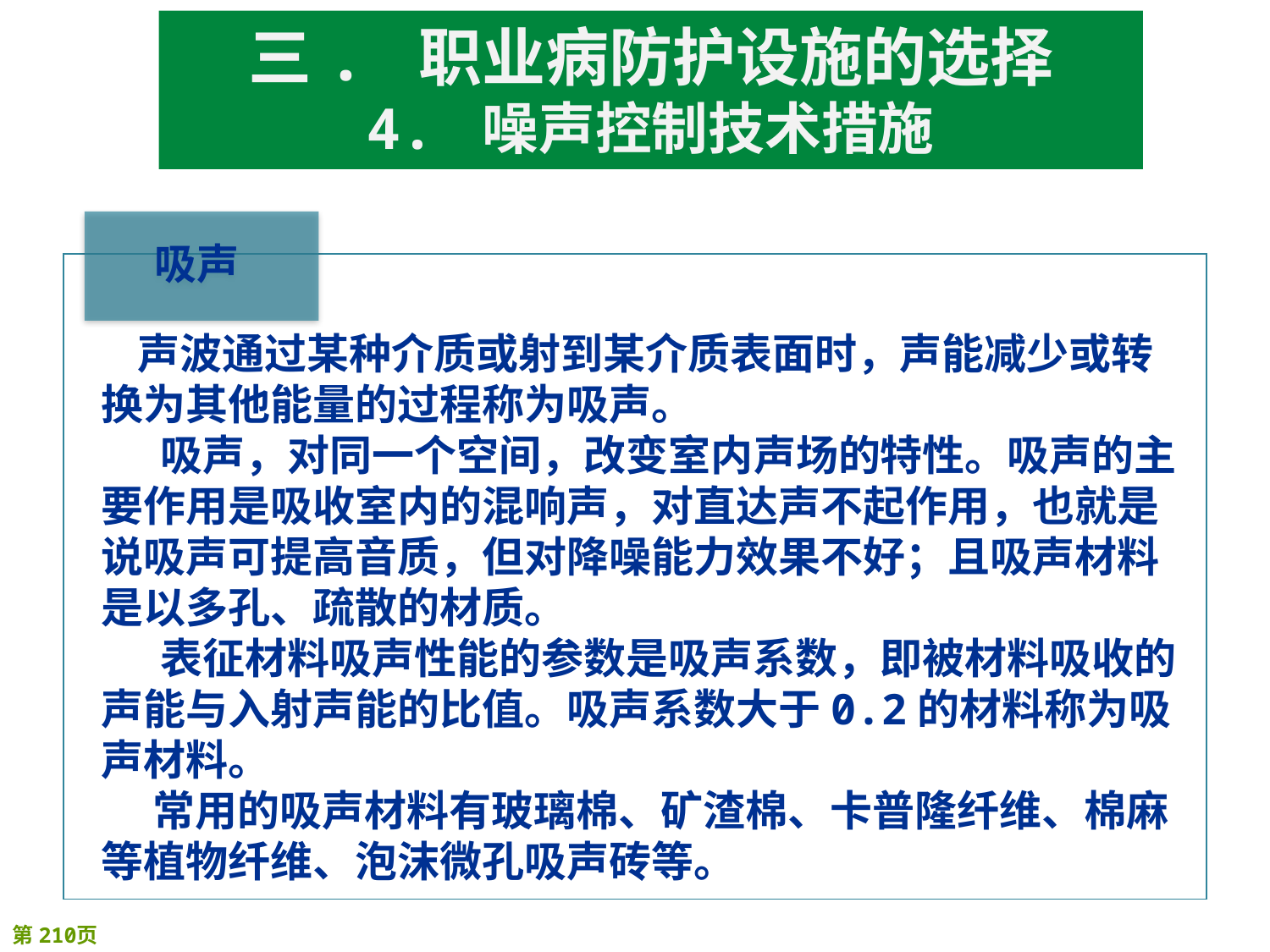

三. 职业病防护设施的选择
4. 噪声控制技术措施
吸声

 　声波通过某种介质或射到某介质表面时，声能减少或转换为其他能量的过程称为吸声。
　　吸声，对同一个空间，改变室内声场的特性。吸声的主要作用是吸收室内的混响声，对直达声不起作用，也就是说吸声可提高音质，但对降噪能力效果不好；且吸声材料是以多孔、疏散的材质。
　　表征材料吸声性能的参数是吸声系数，即被材料吸收的声能与入射声能的比值。吸声系数大于0.2的材料称为吸声材料。
       常用的吸声材料有玻璃棉、矿渣棉、卡普隆纤维、棉麻等植物纤维、泡沫微孔吸声砖等。